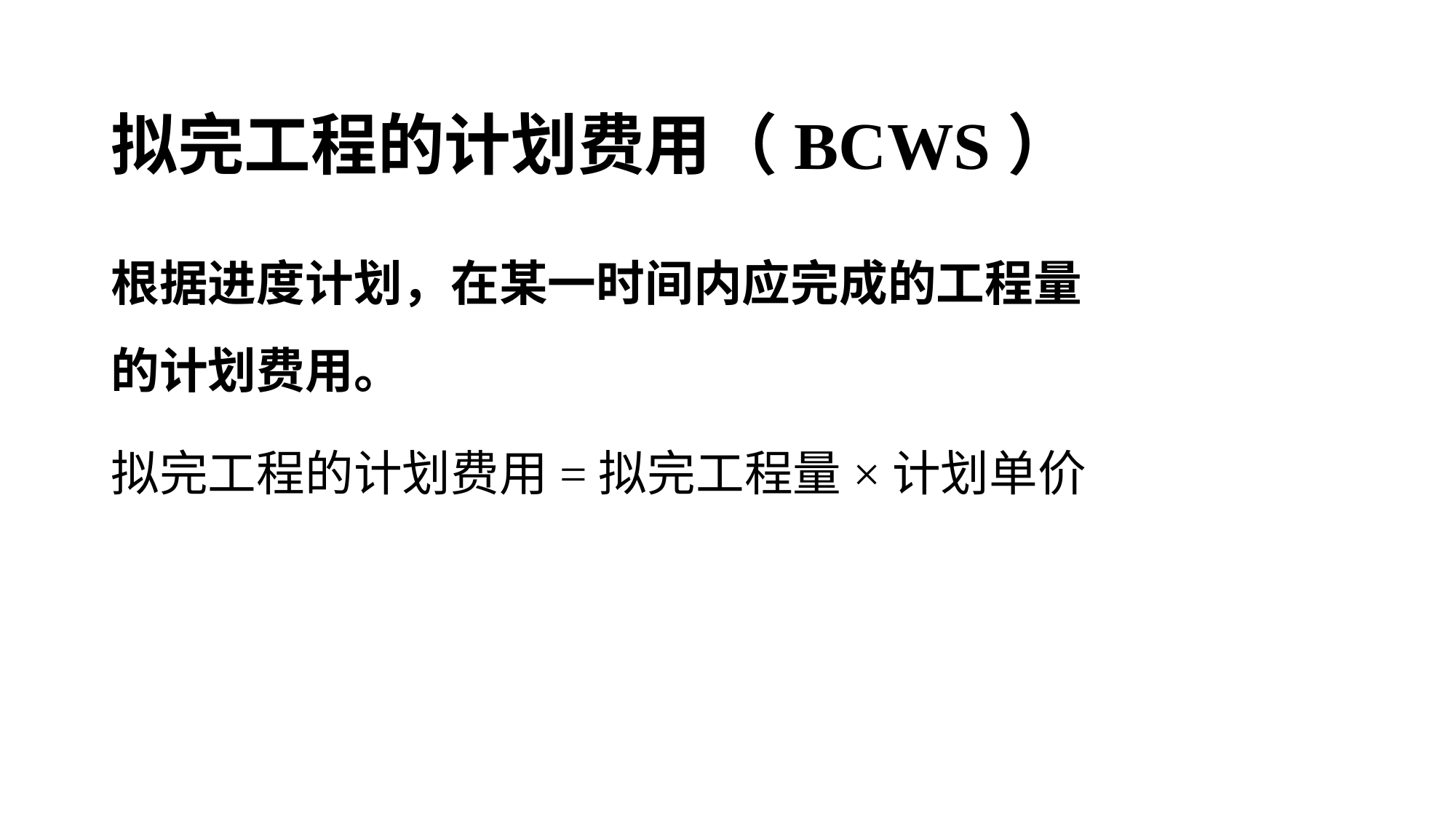

# 拟完工程的计划费用（BCWS）
根据进度计划，在某一时间内应完成的工程量的计划费用。
拟完工程的计划费用=拟完工程量×计划单价